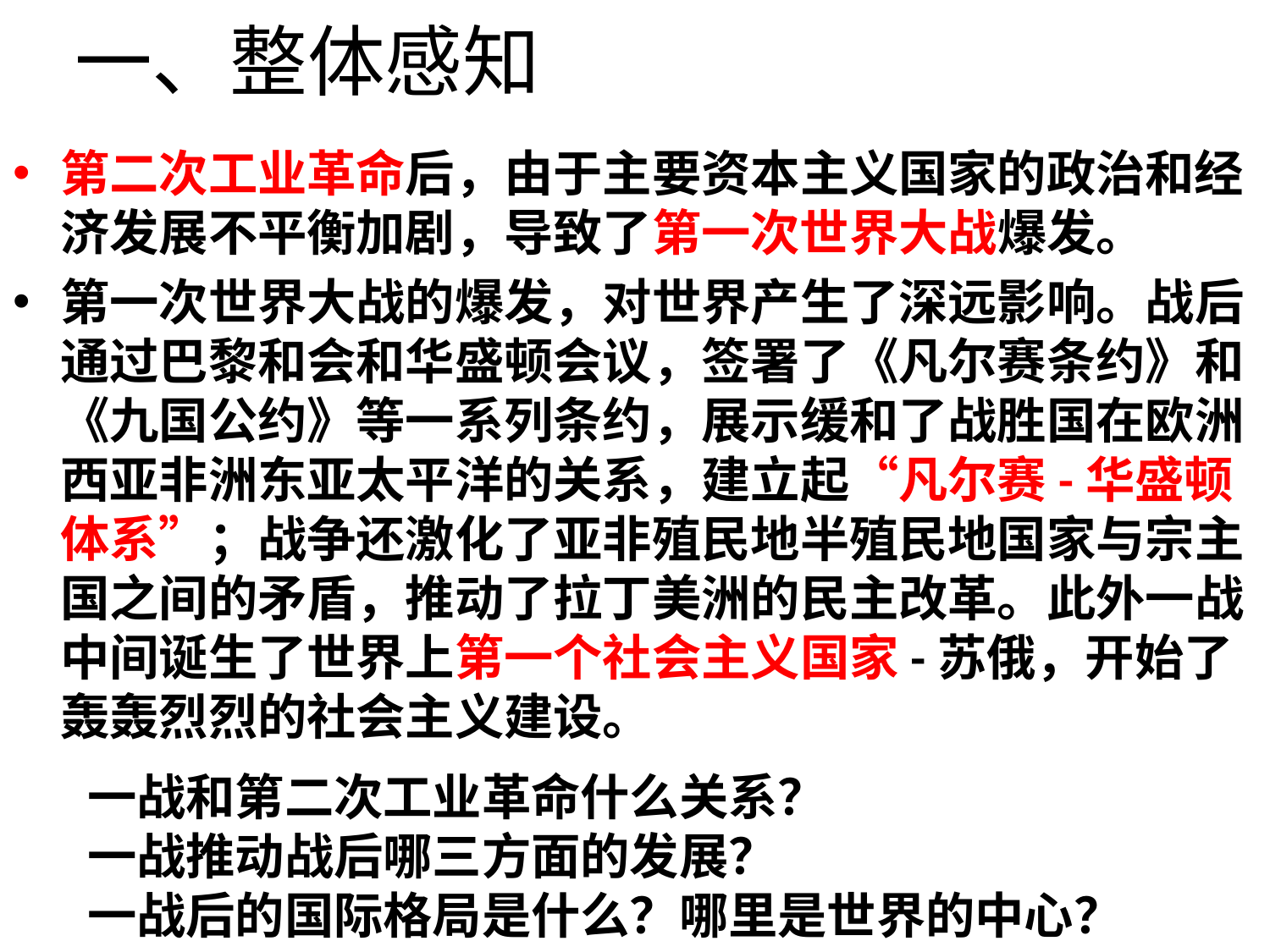

# 一、整体感知
第二次工业革命后，由于主要资本主义国家的政治和经济发展不平衡加剧，导致了第一次世界大战爆发。
第一次世界大战的爆发，对世界产生了深远影响。战后通过巴黎和会和华盛顿会议，签署了《凡尔赛条约》和《九国公约》等一系列条约，展示缓和了战胜国在欧洲西亚非洲东亚太平洋的关系，建立起“凡尔赛-华盛顿体系”；战争还激化了亚非殖民地半殖民地国家与宗主国之间的矛盾，推动了拉丁美洲的民主改革。此外一战中间诞生了世界上第一个社会主义国家-苏俄，开始了轰轰烈烈的社会主义建设。
一战和第二次工业革命什么关系？
一战推动战后哪三方面的发展？
一战后的国际格局是什么？哪里是世界的中心？